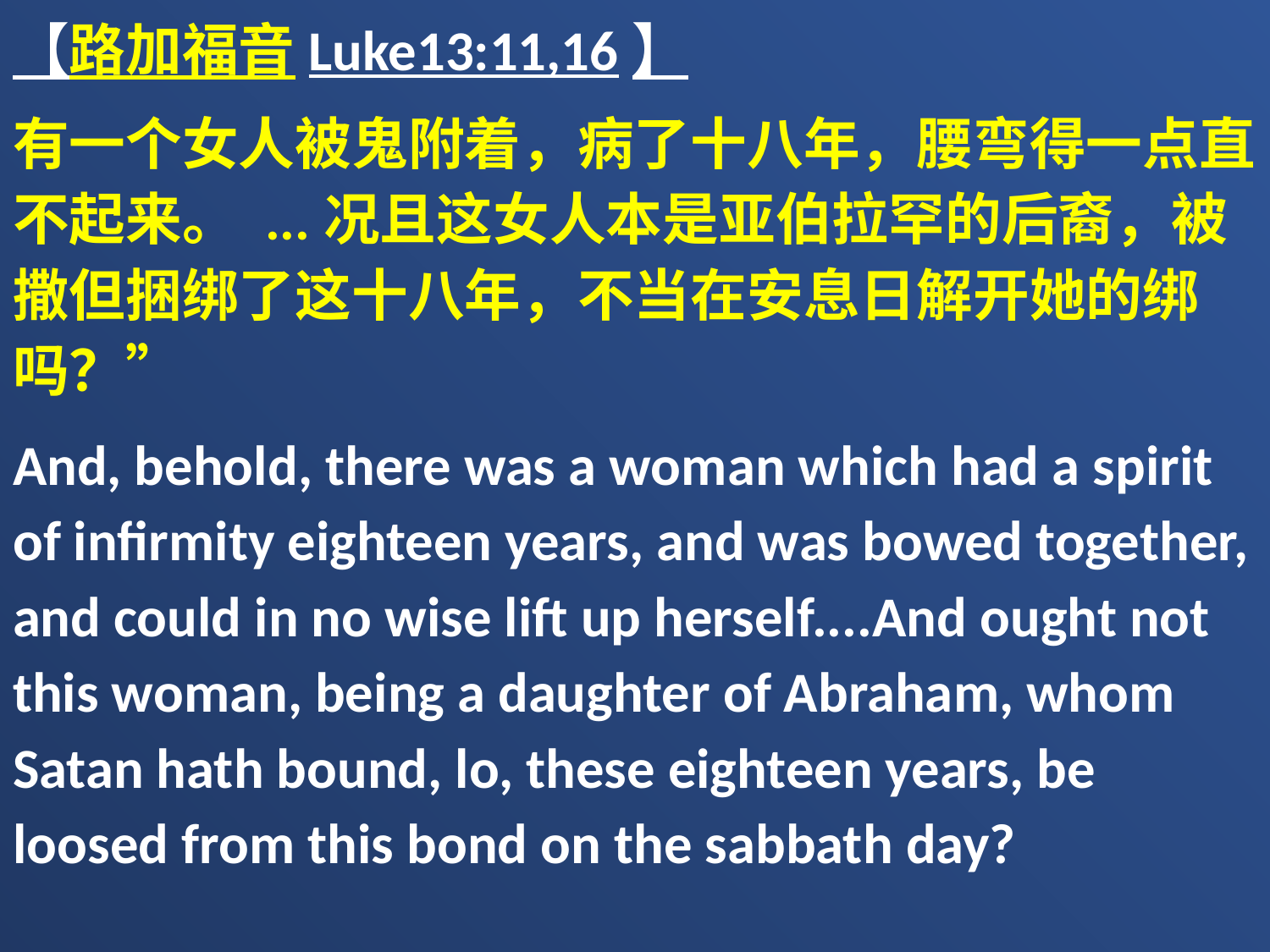

【路加福音Luke13:11,16】
有一个女人被鬼附着，病了十八年，腰弯得一点直不起来。 ...况且这女人本是亚伯拉罕的后裔，被撒但捆绑了这十八年，不当在安息日解开她的绑吗？”
And, behold, there was a woman which had a spirit of infirmity eighteen years, and was bowed together, and could in no wise lift up herself....And ought not this woman, being a daughter of Abraham, whom Satan hath bound, lo, these eighteen years, be loosed from this bond on the sabbath day?